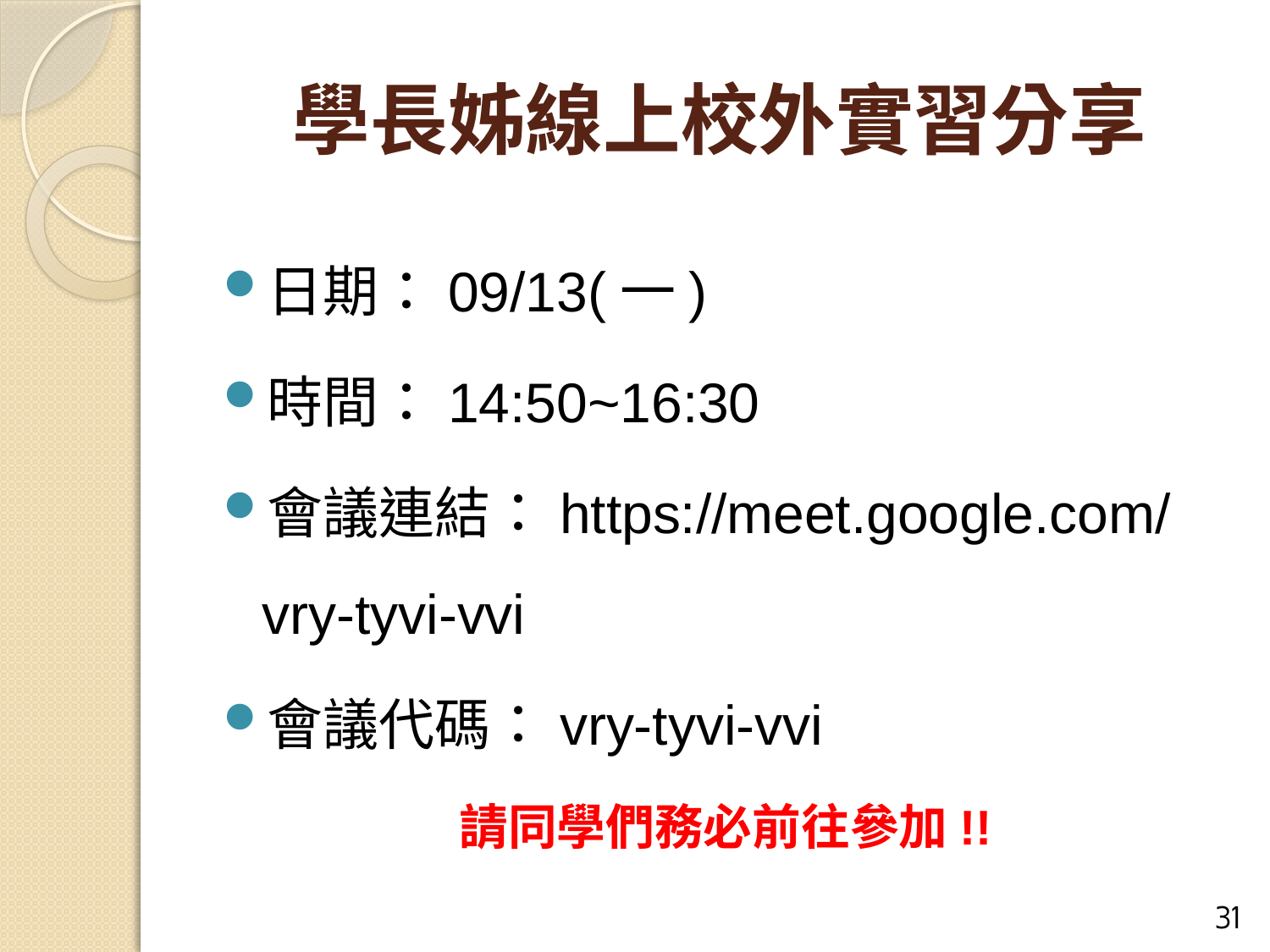

# 學長姊線上校外實習分享
日期：09/13(一)
時間：14:50~16:30
會議連結：https://meet.google.com/vry-tyvi-vvi
會議代碼：vry-tyvi-vvi
請同學們務必前往參加!!

31